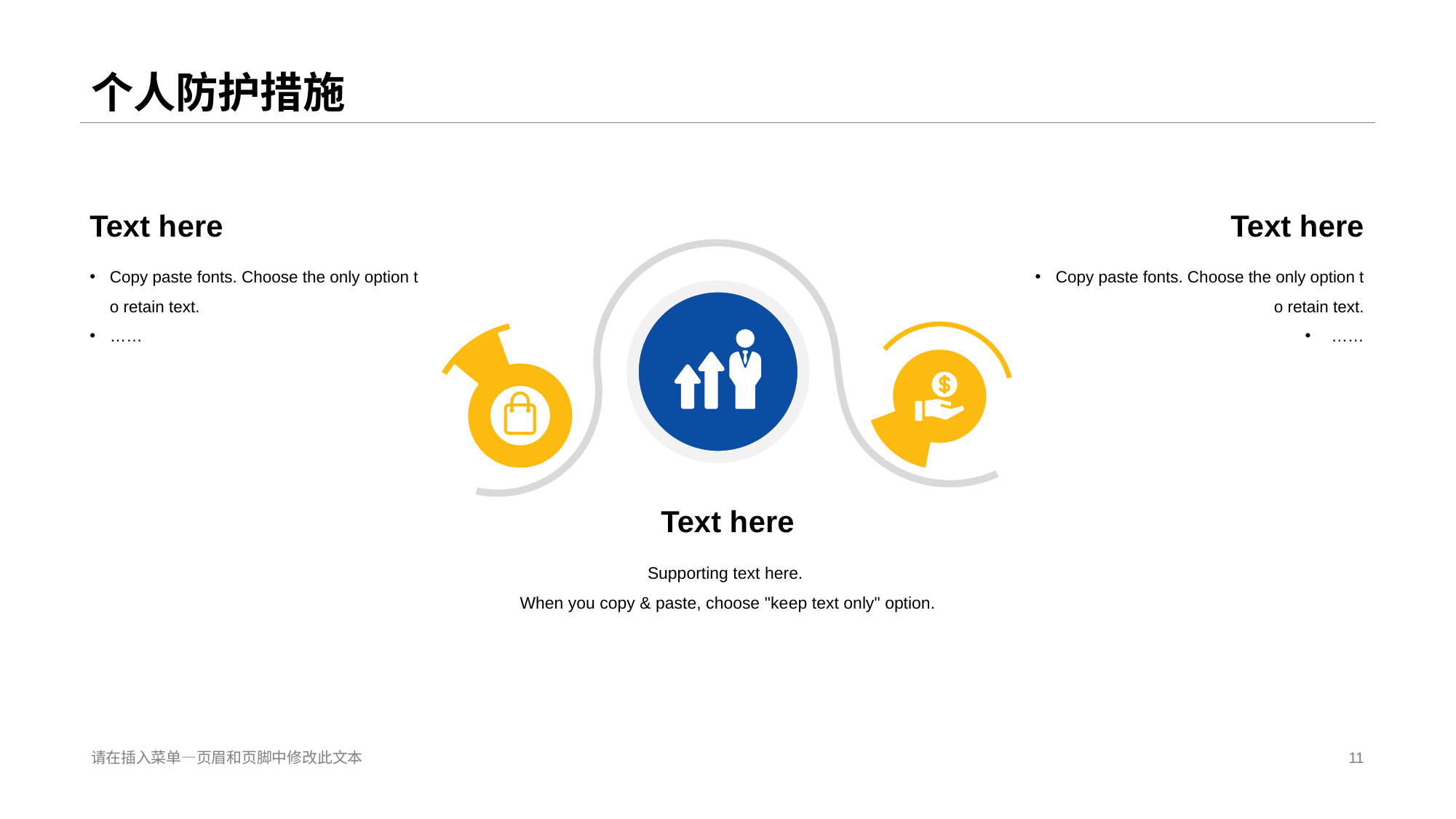

# 个人防护措施
Text h ere
Text h ere
Copy paste fonts. Choose the only option t o retain text.
……
Copy paste fonts. Choose the only option t o retain text.
……

Text h ere
Supporting text here.
When you copy & paste, choose "ke ep text only" option.
请在插入菜单—页眉和页脚中修改此文本
11